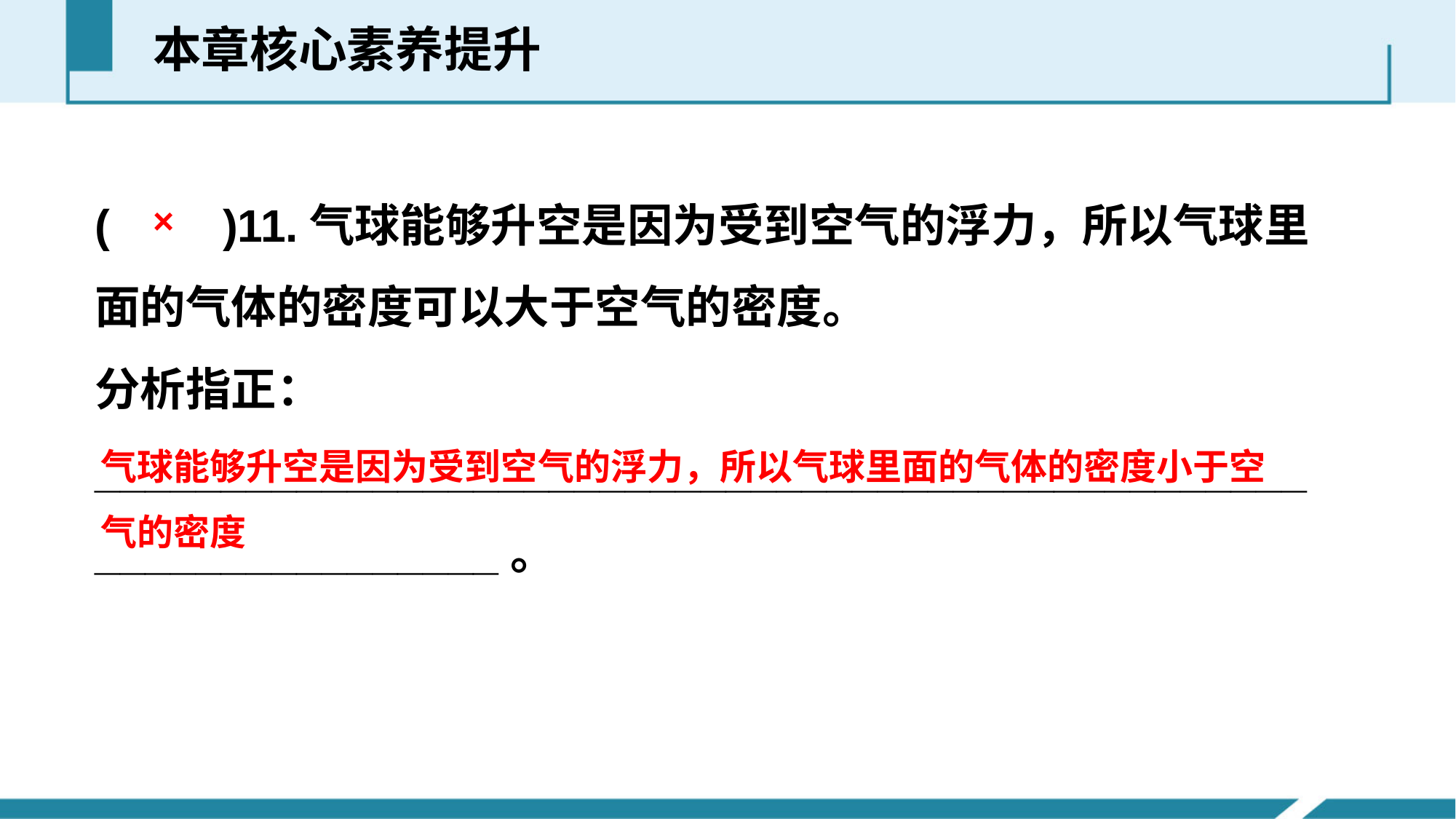

本章核心素养提升
(　　)11.气球能够升空是因为受到空气的浮力，所以气球里面的气体的密度可以大于空气的密度。
分析指正：________________________________________________________________。
×
气球能够升空是因为受到空气的浮力，所以气球里面的气体的密度小于空气的密度